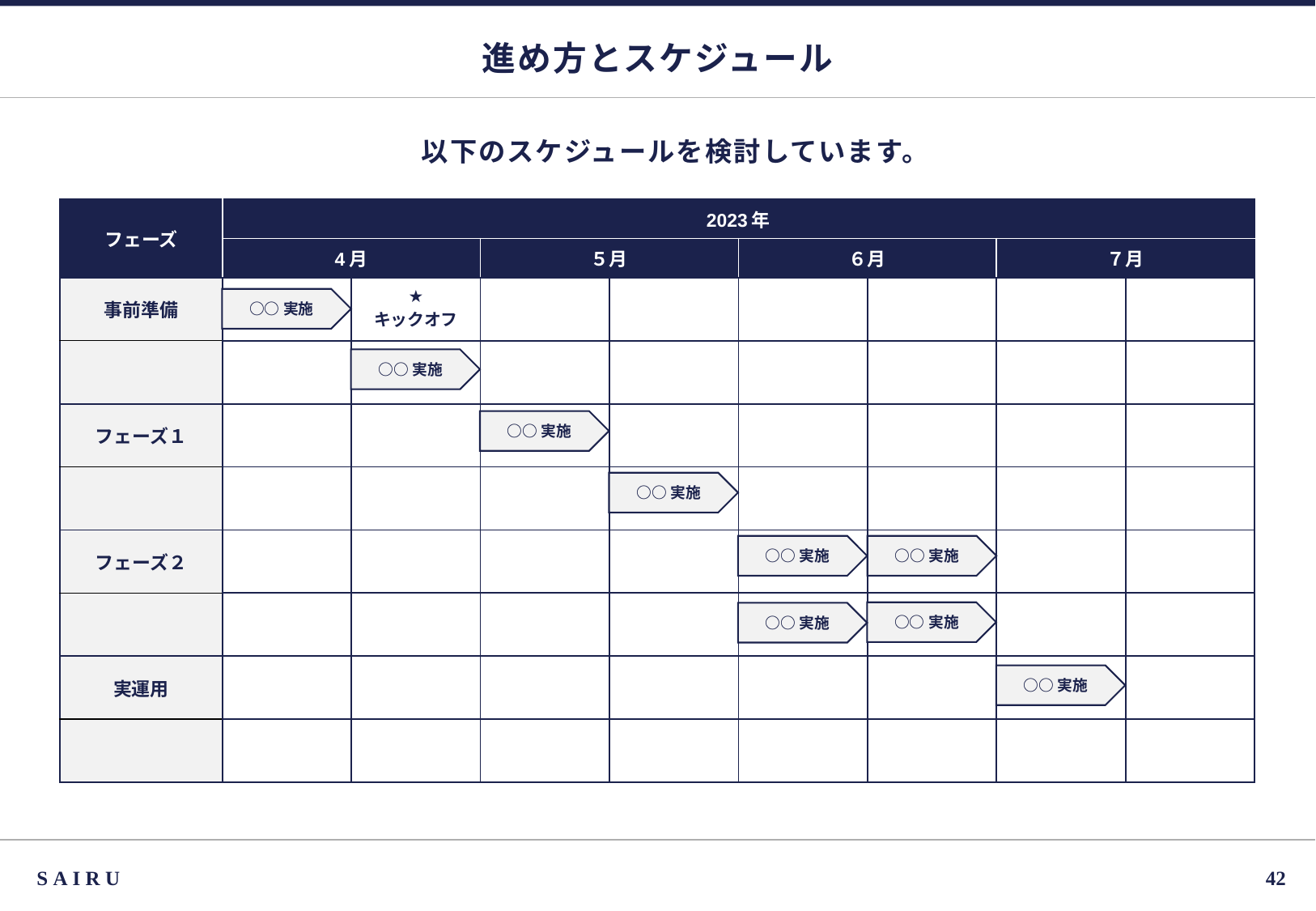

# 進め方とスケジュール
以下のスケジュールを検討しています。
| フェーズ | 2023年 |  |  |  |  |  |  |  |
| --- | --- | --- | --- | --- | --- | --- | --- | --- |
|  | 4月 |  | ５月 |  | ６月 |  | ７月 |  |
| 事前準備 |  | ★ キックオフ |  |  |  |  |  |  |
|  |  |  |  |  |  |  |  |  |
| フェーズ１ |  |  |  |  |  |  |  |  |
|  |  |  |  |  |  |  |  |  |
| フェーズ２ |  |  |  |  |  |  |  |  |
|  |  |  |  |  |  |  |  |  |
| 実運用 |  |  |  |  |  |  |  |  |
|  |  |  |  |  |  |  |  |  |
○○実施
○○実施
○○実施
○○実施
○○実施
○○実施
○○実施
○○実施
○○実施
SAIRU
42